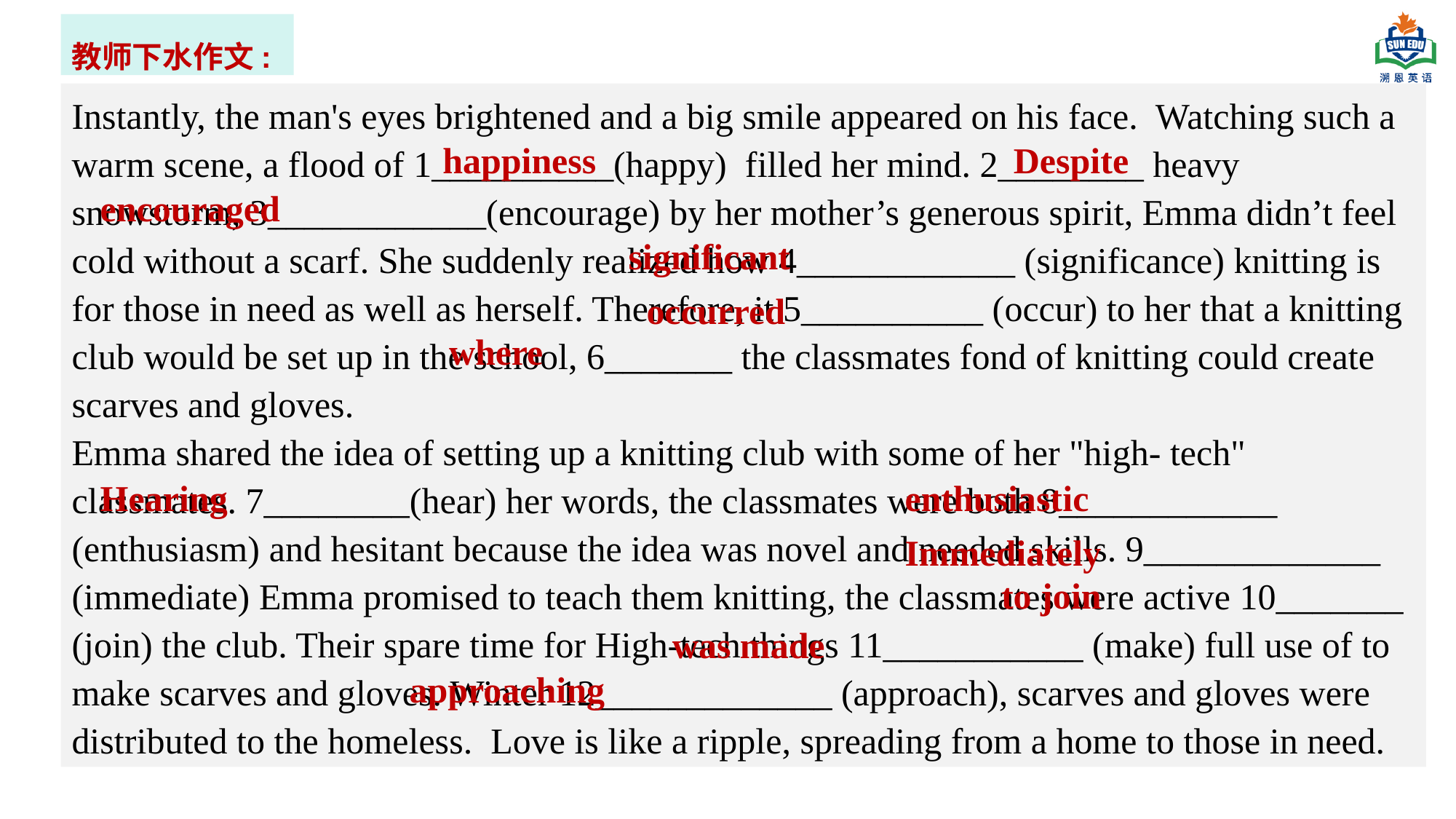

教师下水作文:
Instantly, the man's eyes brightened and a big smile appeared on his face.  Watching such a warm scene, a flood of 1__________(happy)  filled her mind. 2________ heavy snowstorm, 3____________(encourage) by her mother’s generous spirit, Emma didn’t feel cold without a scarf. She suddenly realized how 4____________ (significance) knitting is for those in need as well as herself. Therefore, it 5__________ (occur) to her that a knitting club would be set up in the school, 6_______ the classmates fond of knitting could create scarves and gloves.
Emma shared the idea of setting up a knitting club with some of her "high- tech" classmates. 7________(hear) her words, the classmates were both 8____________ (enthusiasm) and hesitant because the idea was novel and needed skills. 9_____________ (immediate) Emma promised to teach them knitting, the classmates were active 10_______ (join) the club. Their spare time for High-tech things 11___________ (make) full use of to make scarves and gloves. Winter 12_____________ (approach), scarves and gloves were distributed to the homeless.  Love is like a ripple, spreading from a home to those in need.

happiness
Despite
encouraged
significant
occurred
where
Hearing
enthusiastic
Immediately
to join
was made
approaching